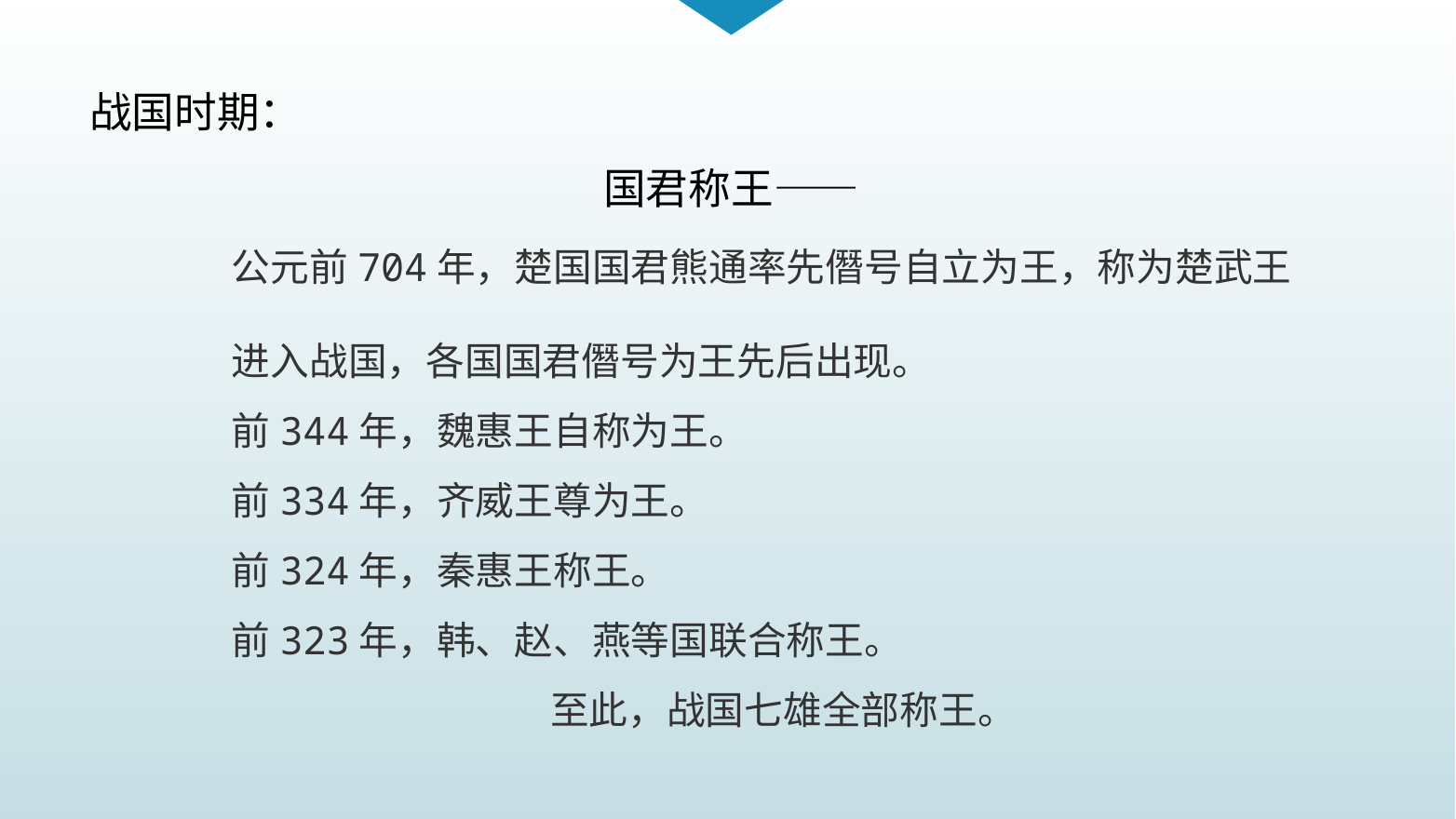

战国时期：
      国君称王——
公元前704年，楚国国君熊通率先僭号自立为王，称为楚武王

进入战国，各国国君僭号为王先后出现。
前344年，魏惠王自称为王。
前334年，齐威王尊为王。
前324年，秦惠王称王。
前323年，韩、赵、燕等国联合称王。
至此，战国七雄全部称王。